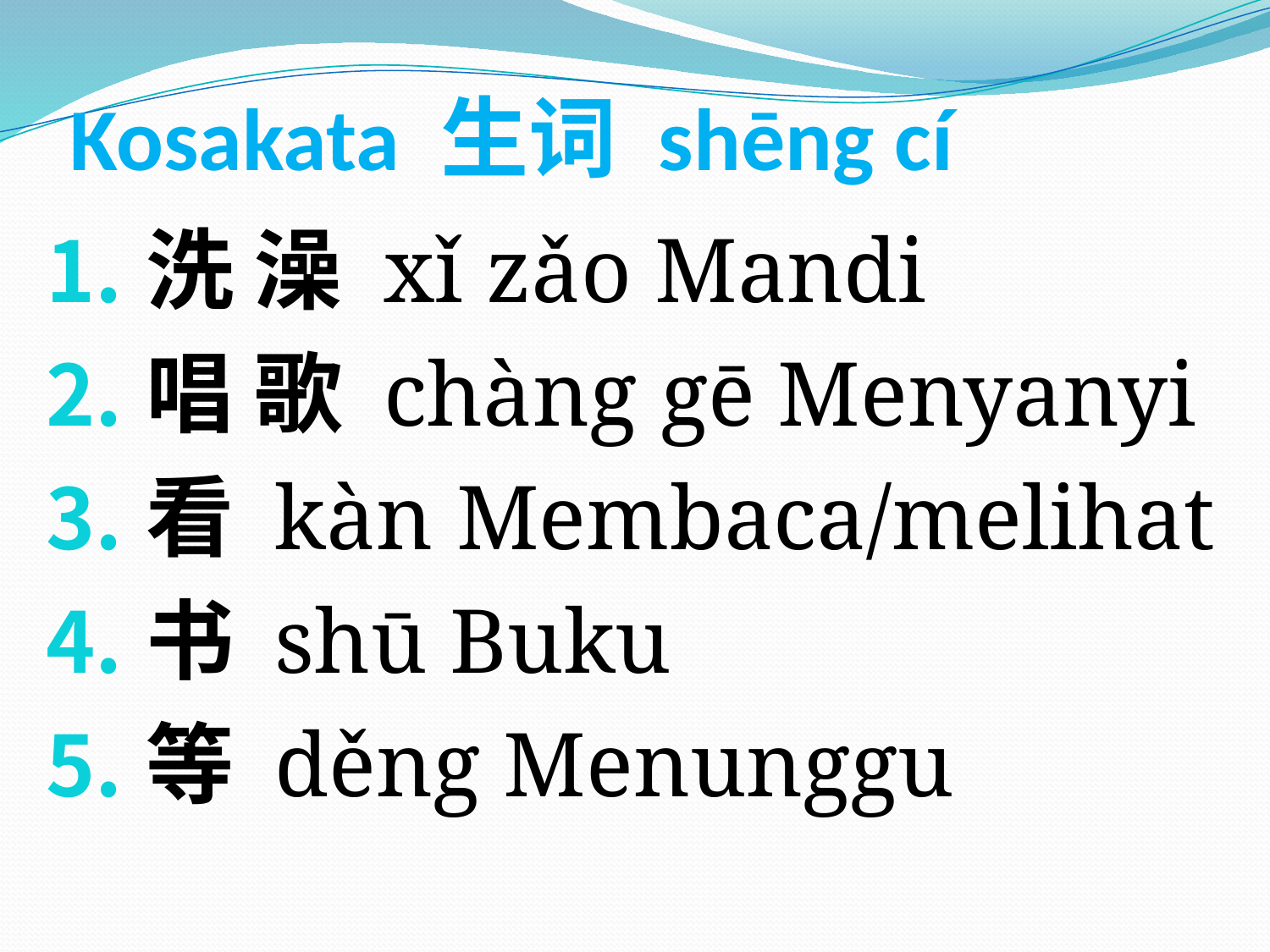

# Kosakata 生词 shēng cí
洗 澡 xǐ zǎo Mandi
唱 歌 chàng gē Menyanyi
看 kàn Membaca/melihat
书 shū Buku
等 děng Menunggu